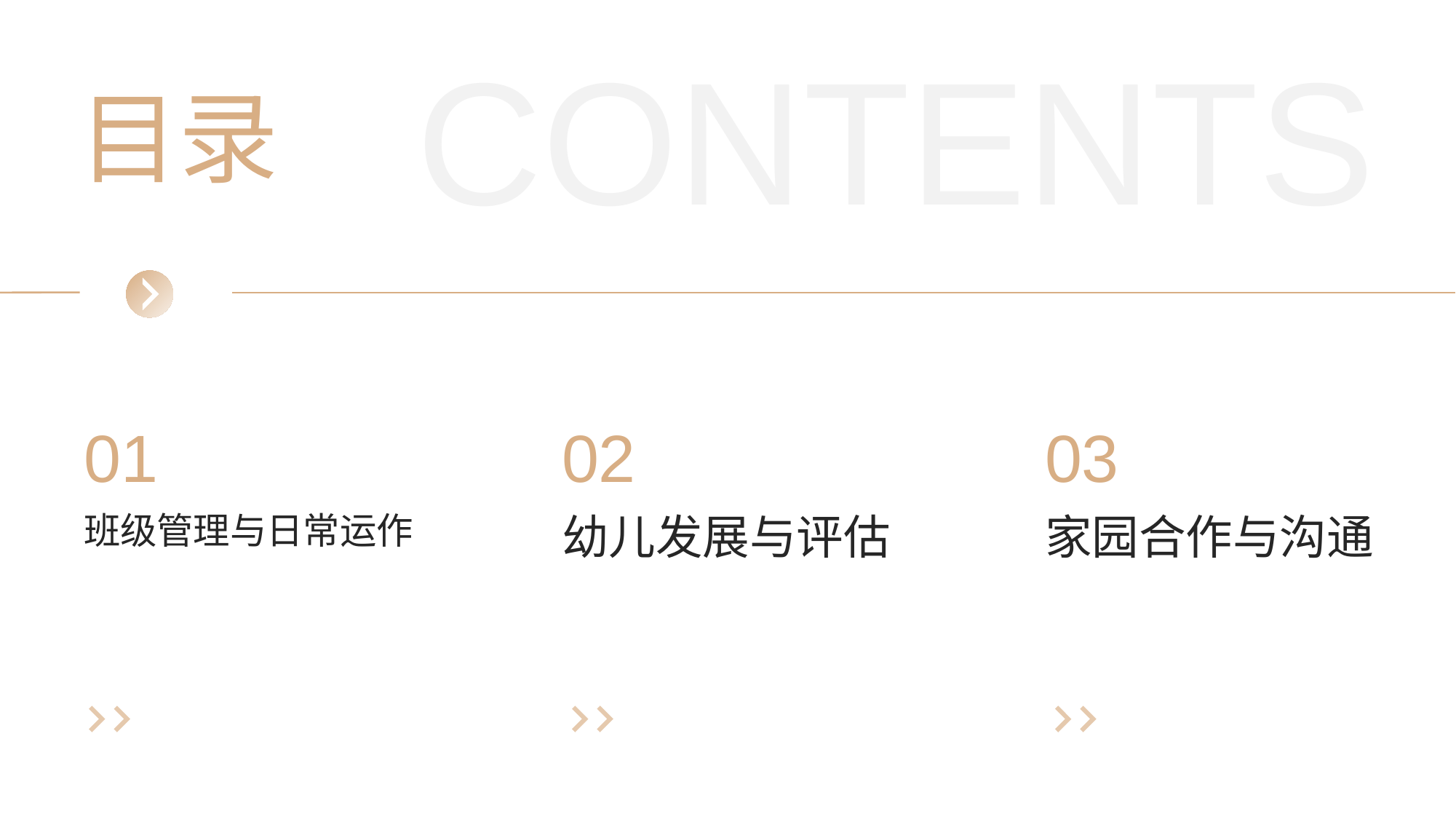

CONTENTS

目录

01
02
03
班级管理与日常运作
幼儿发展与评估
家园合作与沟通